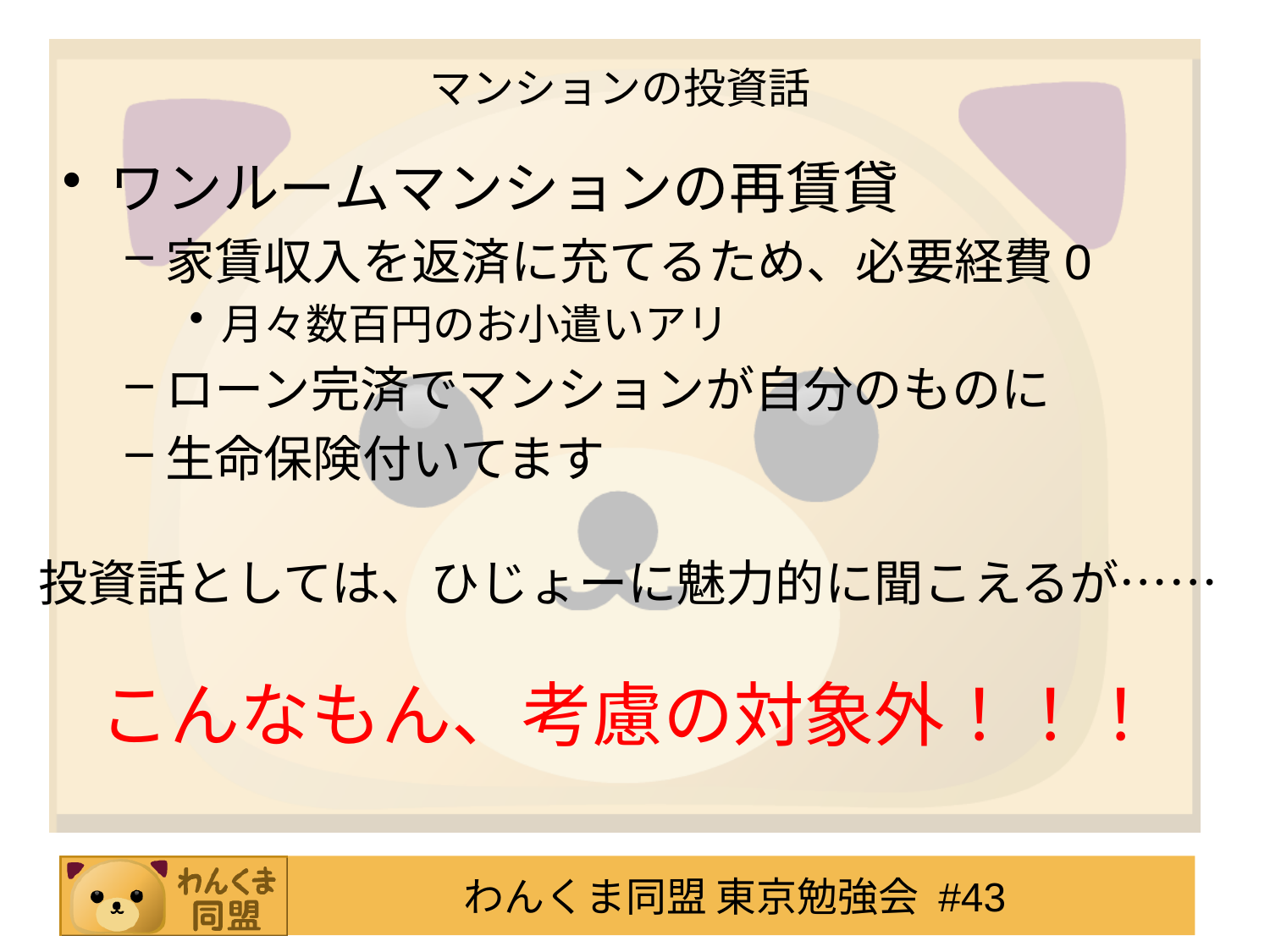

# マンションの投資話
ワンルームマンションの再賃貸
家賃収入を返済に充てるため、必要経費0
月々数百円のお小遣いアリ
ローン完済でマンションが自分のものに
生命保険付いてます
投資話としては、ひじょーに魅力的に聞こえるが……
こんなもん、考慮の対象外！！！